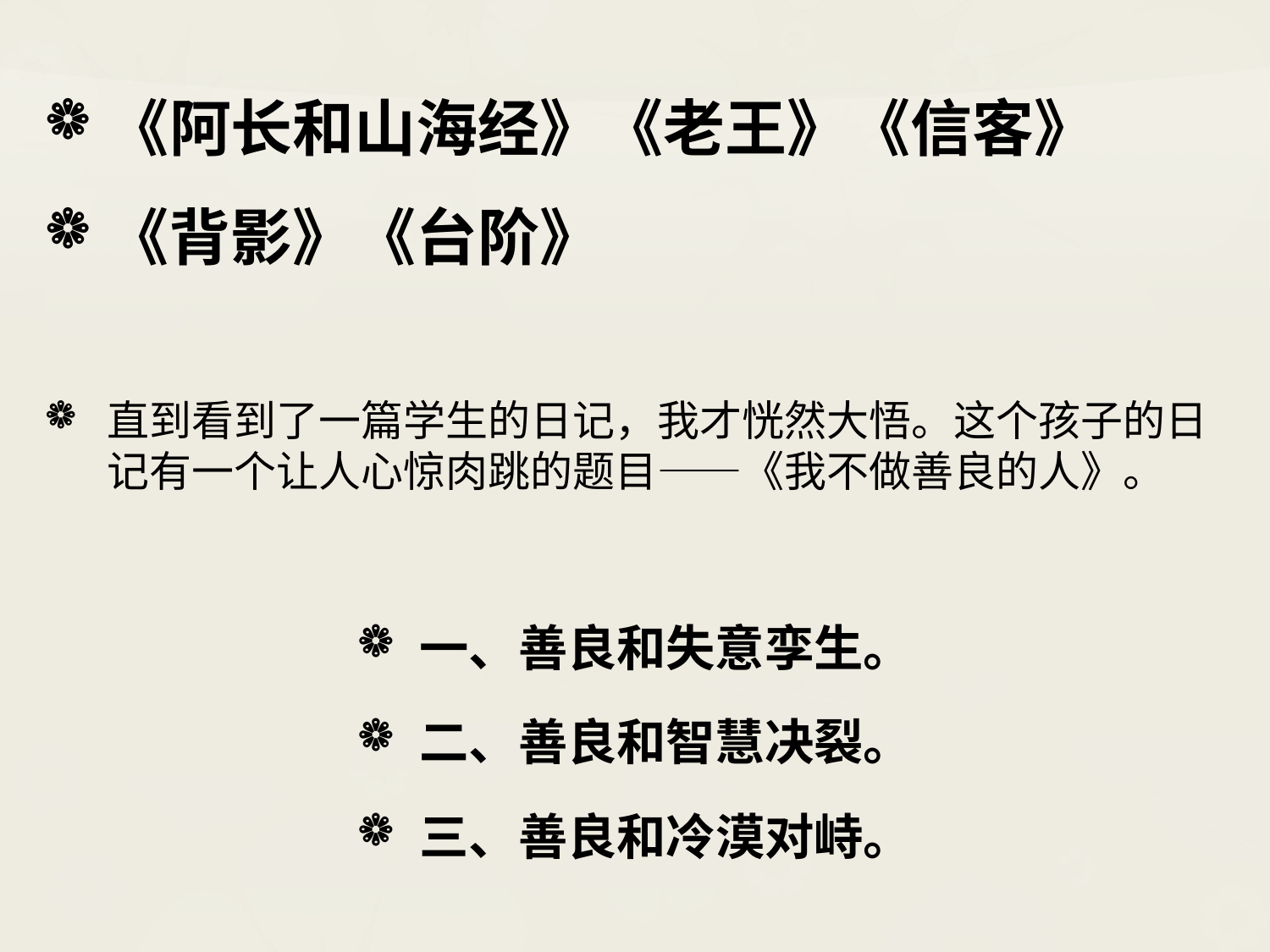

《阿长和山海经》《老王》《信客》
《背影》《台阶》

直到看到了一篇学生的日记，我才恍然大悟。这个孩子的日记有一个让人心惊肉跳的题目——《我不做善良的人》。

一、善良和失意孪生。
二、善良和智慧决裂。
三、善良和冷漠对峙。